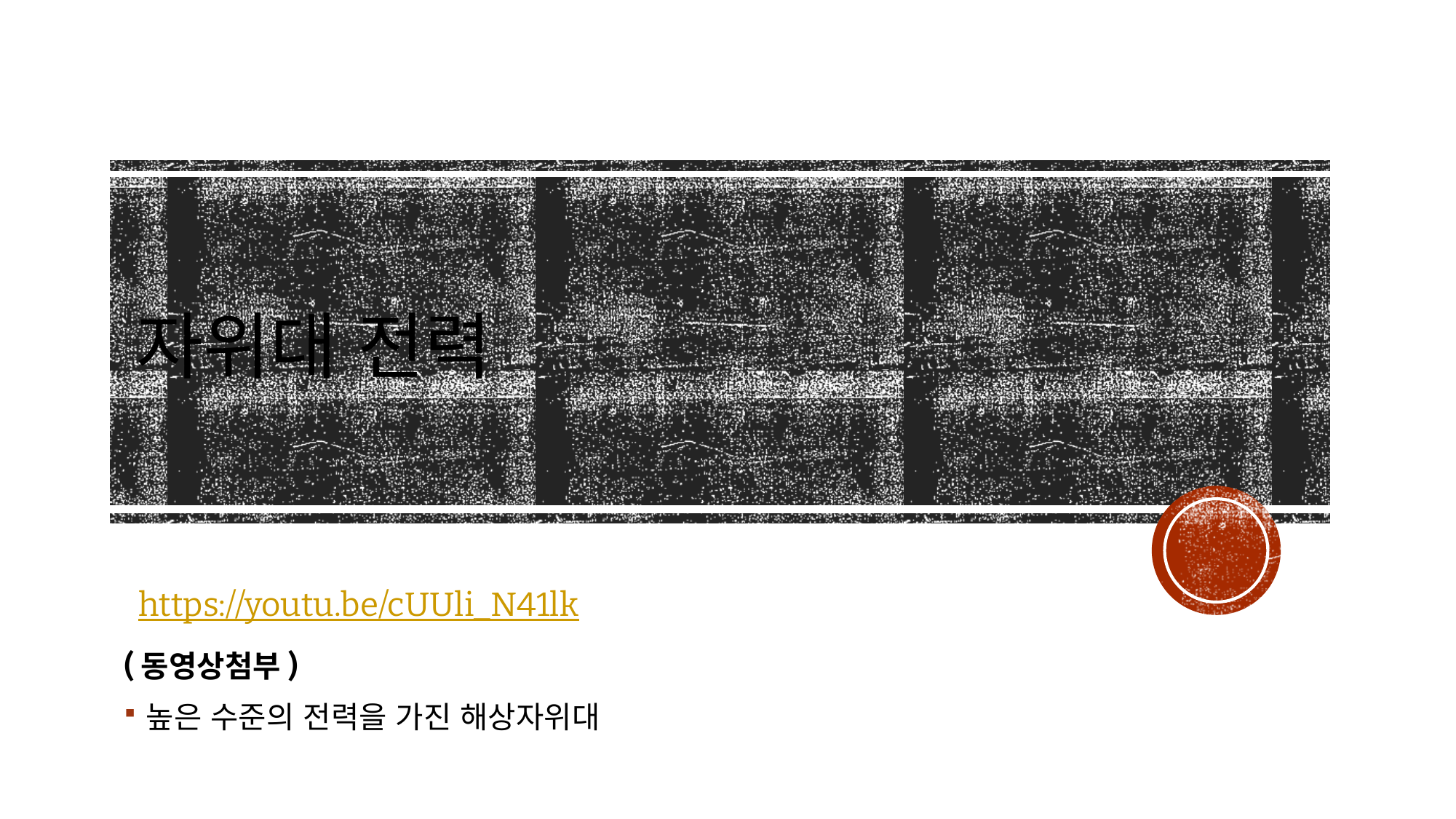

# 자위대 전력

(동영상첨부)
높은 수준의 전력을 가진 해상자위대

https://youtu.be/cUUli_N41lk